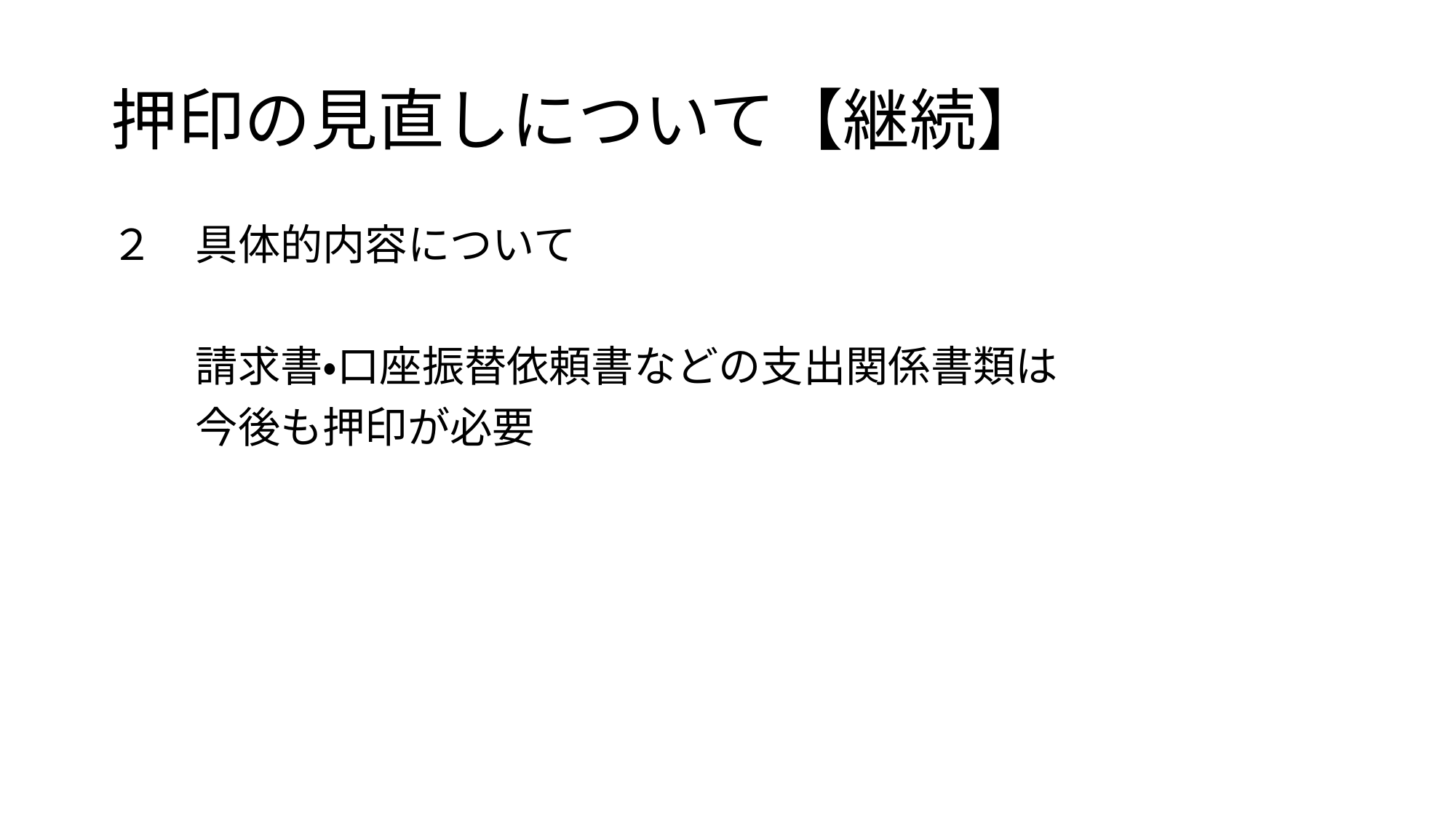

# 押印の見直しについて【継続】
２　具体的内容について

　　請求書・口座振替依頼書などの支出関係書類は
　　今後も押印が必要